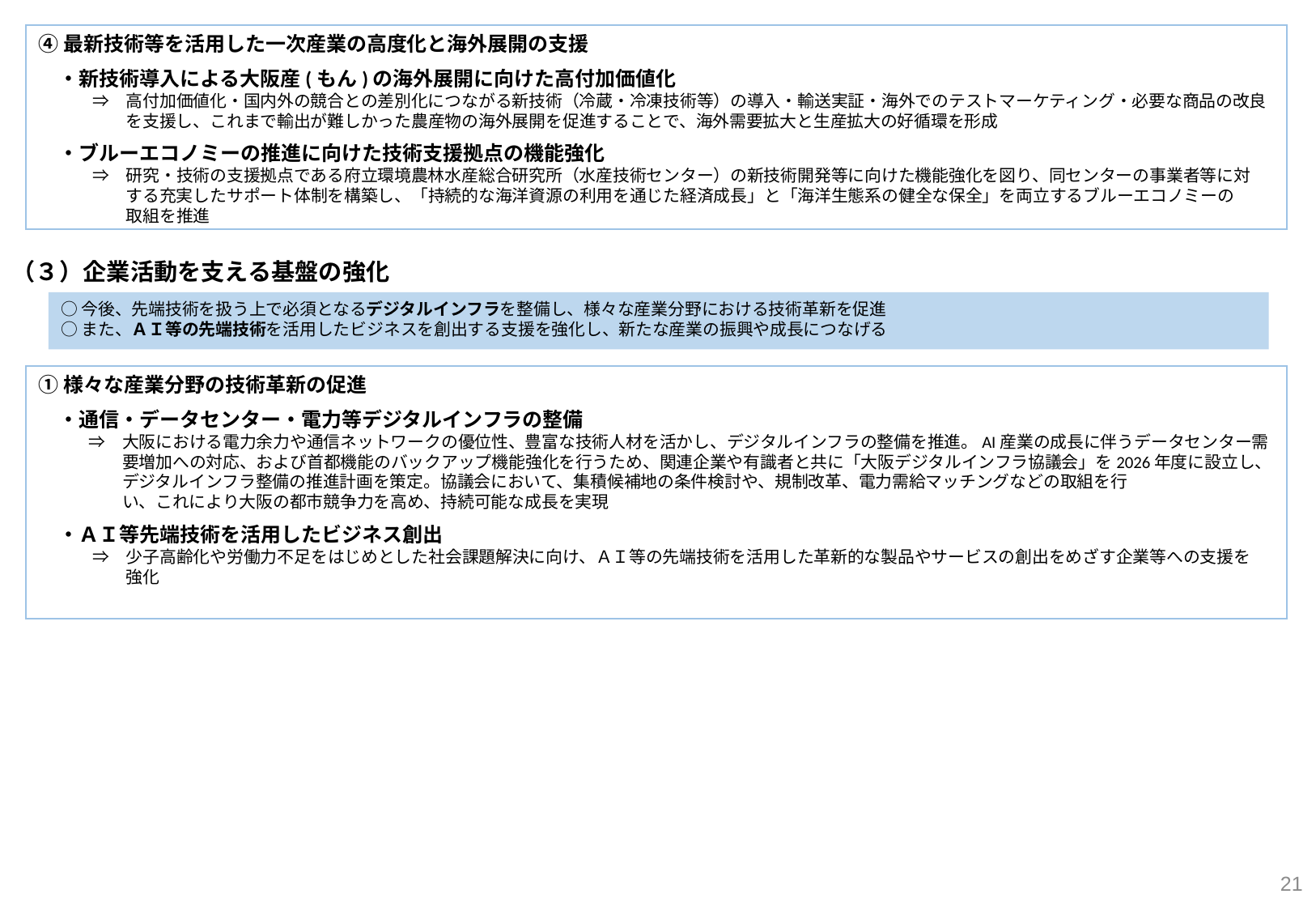

④最新技術等を活用した一次産業の高度化と海外展開の支援
　・新技術導入による大阪産(もん)の海外展開に向けた高付加価値化
　　　 ⇒　高付加価値化・国内外の競合との差別化につながる新技術（冷蔵・冷凍技術等）の導入・輸送実証・海外でのテストマーケティング・必要な商品の改良
　　　　　 を支援し、これまで輸出が難しかった農産物の海外展開を促進することで、海外需要拡大と生産拡大の好循環を形成
　・ブルーエコノミーの推進に向けた技術支援拠点の機能強化
　　　 ⇒　研究・技術の支援拠点である府立環境農林水産総合研究所（水産技術センター）の新技術開発等に向けた機能強化を図り、同センターの事業者等に対
　　　　　 する充実したサポート体制を構築し、「持続的な海洋資源の利用を通じた経済成長」と「海洋生態系の健全な保全」を両立するブルーエコノミーの
　　　　　 取組を推進
（３）企業活動を支える基盤の強化
○今後、先端技術を扱う上で必須となるデジタルインフラを整備し、様々な産業分野における技術革新を促進
○また、ＡＩ等の先端技術を活用したビジネスを創出する支援を強化し、新たな産業の振興や成長につなげる
①様々な産業分野の技術革新の促進
　・通信・データセンター・電力等デジタルインフラの整備
　　　⇒　大阪における電力余力や通信ネットワークの優位性、豊富な技術人材を活かし、デジタルインフラの整備を推進。AI産業の成長に伴うデータセンター需
　　　　　要増加への対応、および首都機能のバックアップ機能強化を行うため、関連企業や有識者と共に「大阪デジタルインフラ協議会」を2026年度に設立し、
　　　　　デジタルインフラ整備の推進計画を策定。協議会において、集積候補地の条件検討や、規制改革、電力需給マッチングなどの取組を行
　　　　　い、これにより大阪の都市競争力を高め、持続可能な成長を実現
　・ＡＩ等先端技術を活用したビジネス創出
　　　 ⇒　少子高齢化や労働力不足をはじめとした社会課題解決に向け、ＡＩ等の先端技術を活用した革新的な製品やサービスの創出をめざす企業等への支援を
　　　　　 強化
21